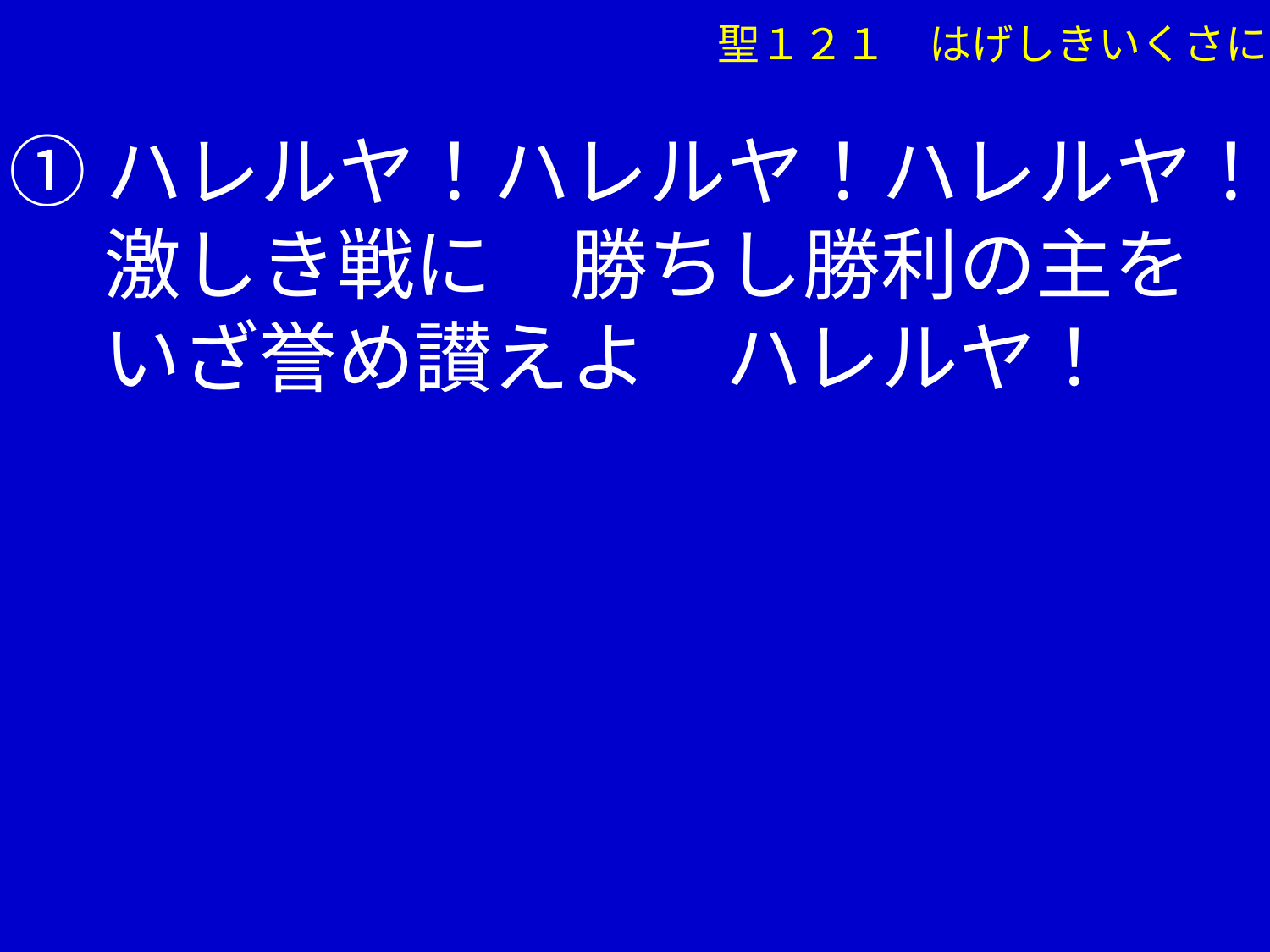

聖１２１　はげしきいくさに
➀ハレルヤ！ハレルヤ！ハレルヤ！
　 激しき戦に　勝ちし勝利の主を
　 いざ誉め讃えよ　ハレルヤ！